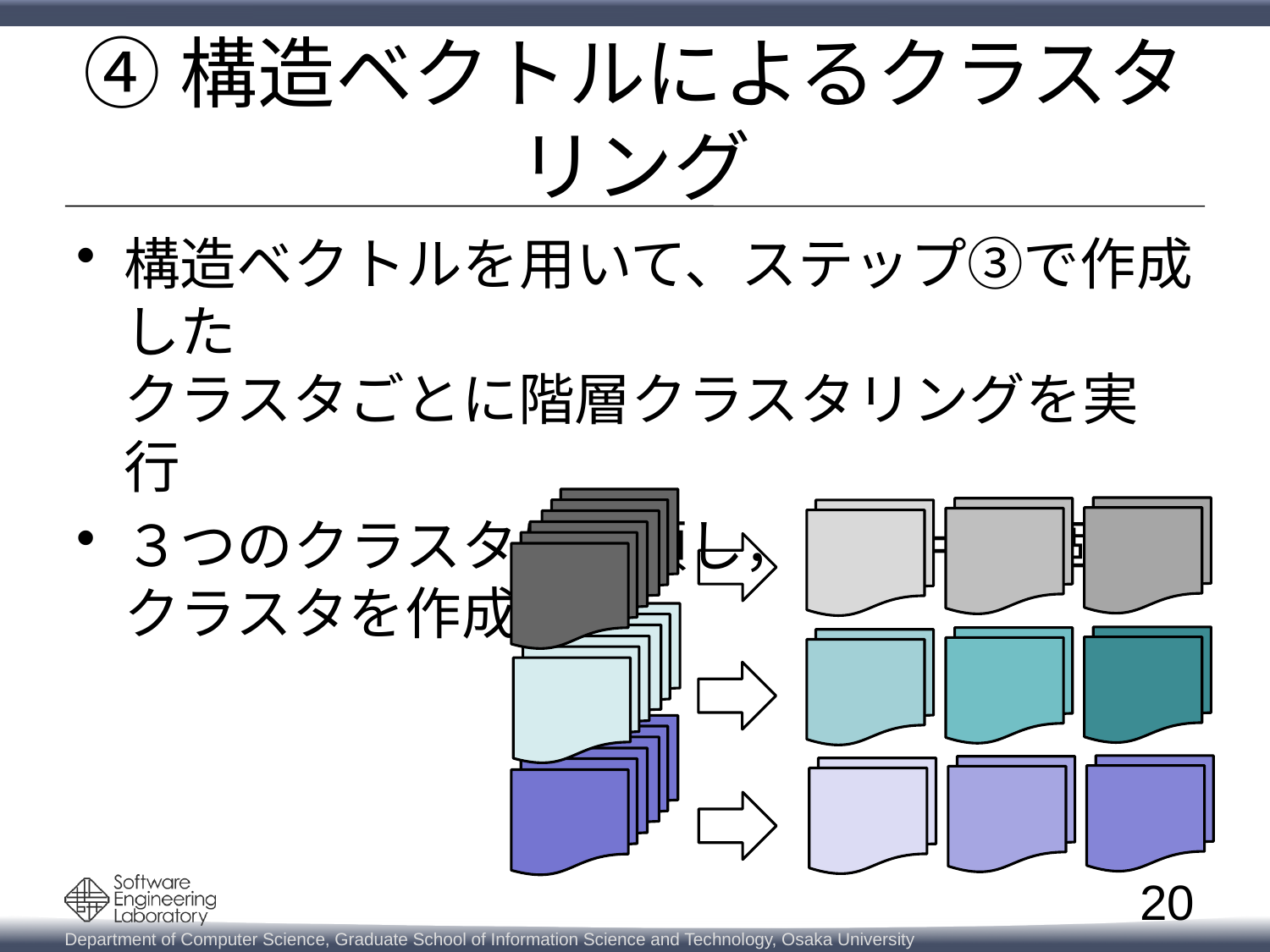

# ④構造ベクトルによるクラスタリング
構造ベクトルを用いて、ステップ③で作成した
クラスタごとに階層クラスタリングを実行
３つのクラスタに分類し，3×3＝9個の
クラスタを作成

20